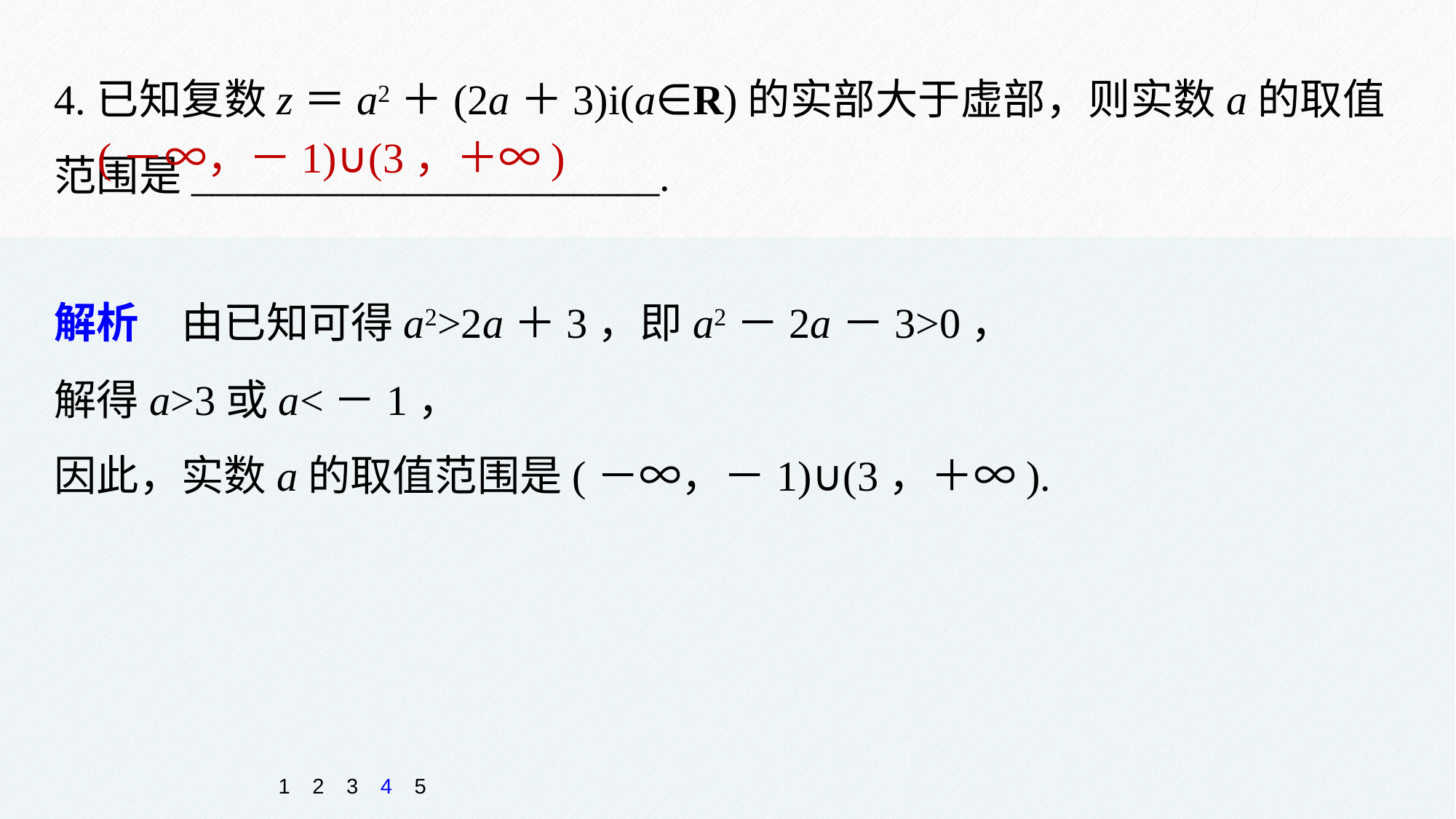

4.已知复数z＝a2＋(2a＋3)i(a∈R)的实部大于虚部，则实数a的取值范围是______________________.
(－∞，－1)∪(3，＋∞)
解析　由已知可得a2>2a＋3，即a2－2a－3>0，
解得a>3或a<－1，
因此，实数a的取值范围是(－∞，－1)∪(3，＋∞).
1
2
3
4
5